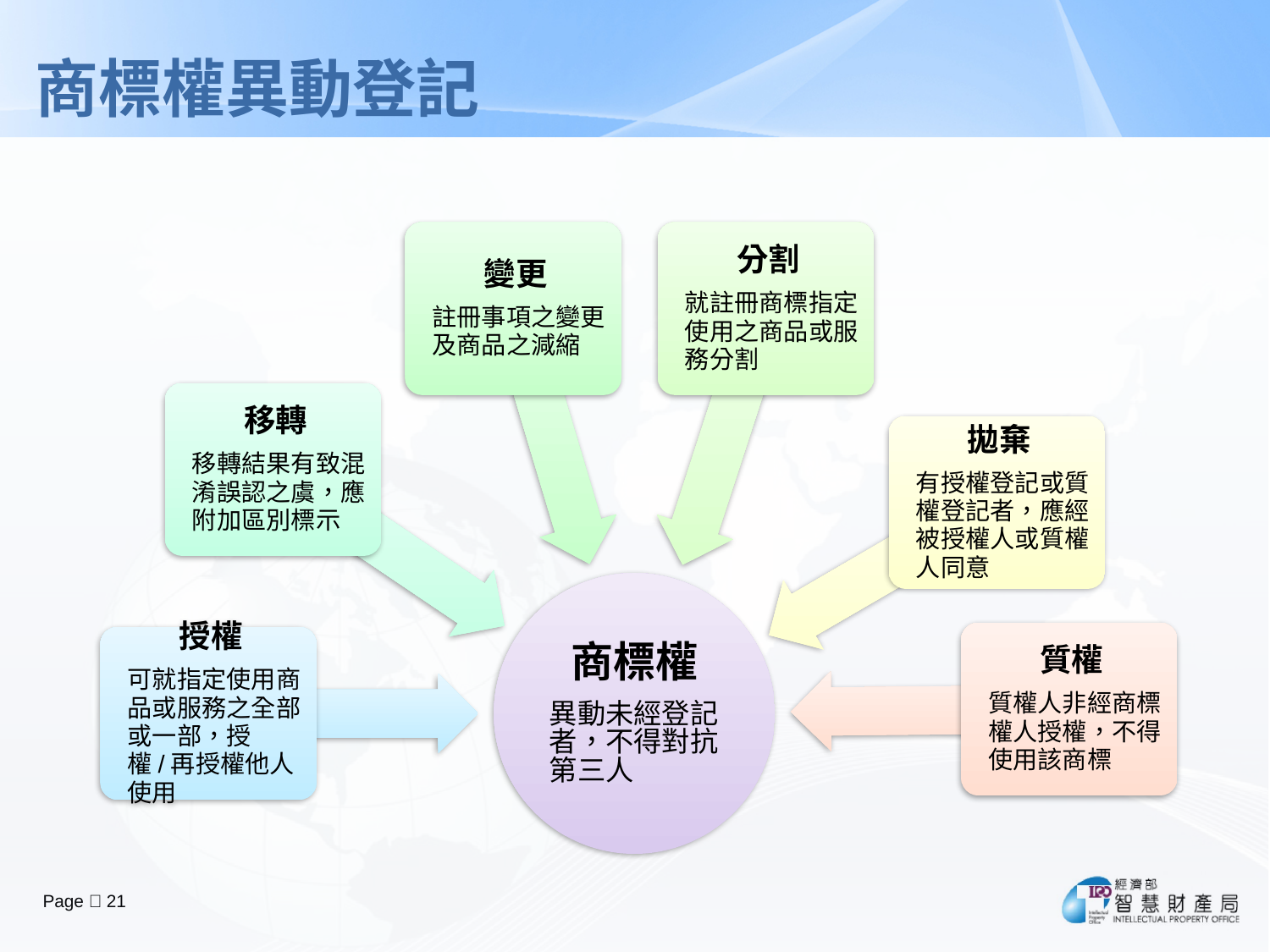

# 商標權異動登記
商標權
異動未經登記者，不得對抗第三人
授權
可就指定使用商品或服務之全部或一部，授權/再授權他人使用
移轉
移轉結果有致混淆誤認之虞，應附加區別標示
變更
註冊事項之變更及商品之減縮
分割
就註冊商標指定使用之商品或服務分割
拋棄
有授權登記或質權登記者，應經被授權人或質權人同意
質權
質權人非經商標權人授權，不得使用該商標